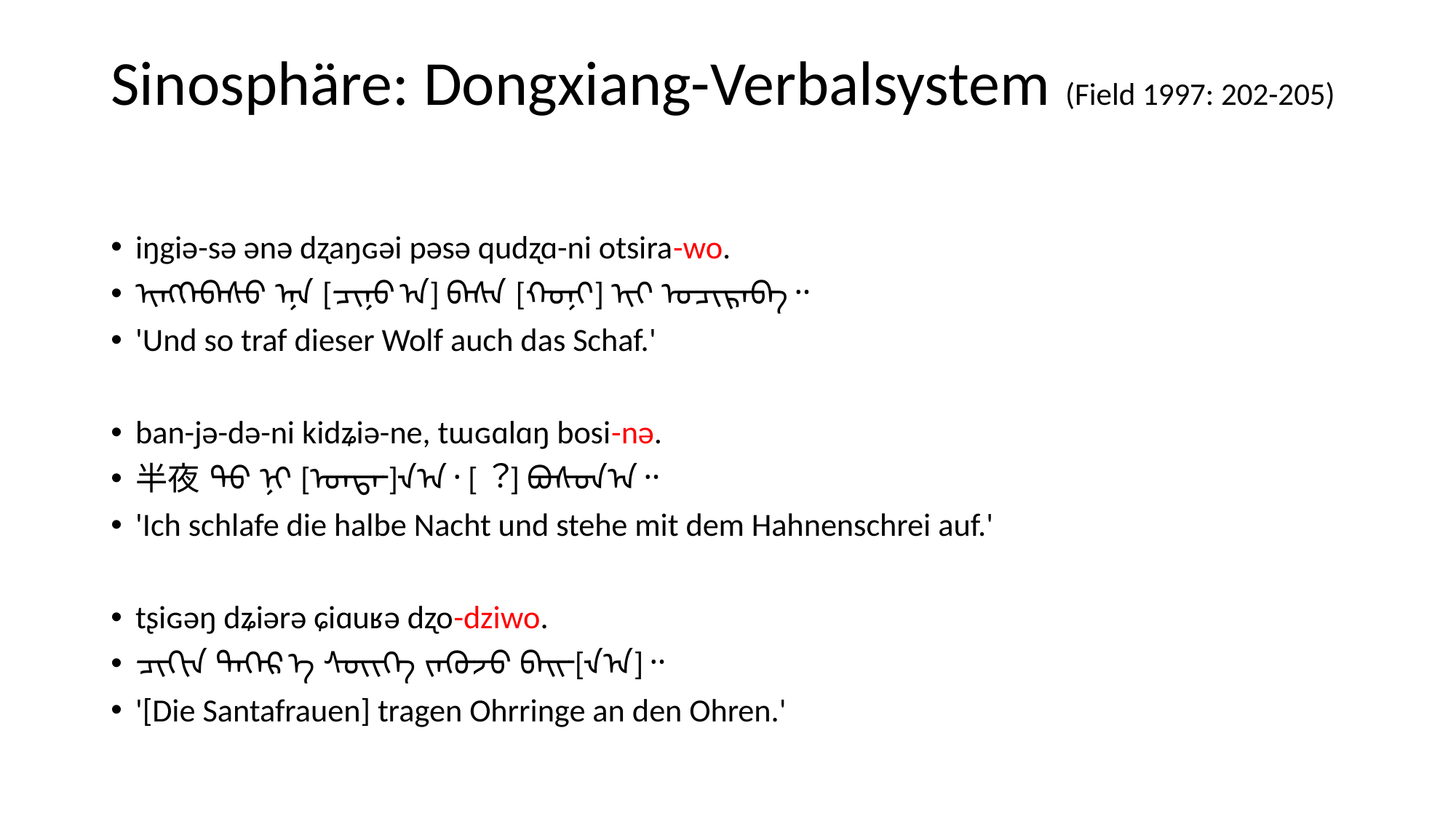

# Sinosphäre: Dongxiang-Verbalsystem (Field 1997: 202-205)

iŋgiə-sə ənə dʐaŋɢəi pəsə qudʐɑ-ni otsira-wo.
ᠢᠩᠭᠡᠪᠠᠰᠤ ᠡᠨᠡ [ᠴᠢᠨᠤ ᠠ] ᠪᠠᠰᠠ [ᠬᠤᠨᠢ] ᠢᠢ ᠤᠴᠢᠷᠠᠪᠠ᠃
'Und so traf dieser Wolf auch das Schaf.'

ban-jə-də-ni kidʑiə-ne, tɯɢɑlɑŋ bosi-nə.
半夜‍᠎ ᠳᠤ ᠨᠢ [ᠤᠨᠲᠠ᠊]᠊ᠨ᠎ᠠ᠂ [︖] ᠪᠤᠰᠤᠨ᠎ᠠ᠃
'Ich schlafe die halbe Nacht und stehe mit dem Hahnenschrei auf.'

tʂiɢəŋ dʑiərə ɕiɑuʁə dʐo-dziwo.
ᠴᠢᠬᠢᠨ ᠳᠡᠭᠡᠷ ᠡ ᠰᠦᠢᠬᠡ ᠵᠡᠭᠦᠵᠦ ᠪᠠᠢ᠊[᠊ᠨ᠎ᠠ]᠃
'[Die Santafrauen] tragen Ohrringe an den Ohren.'